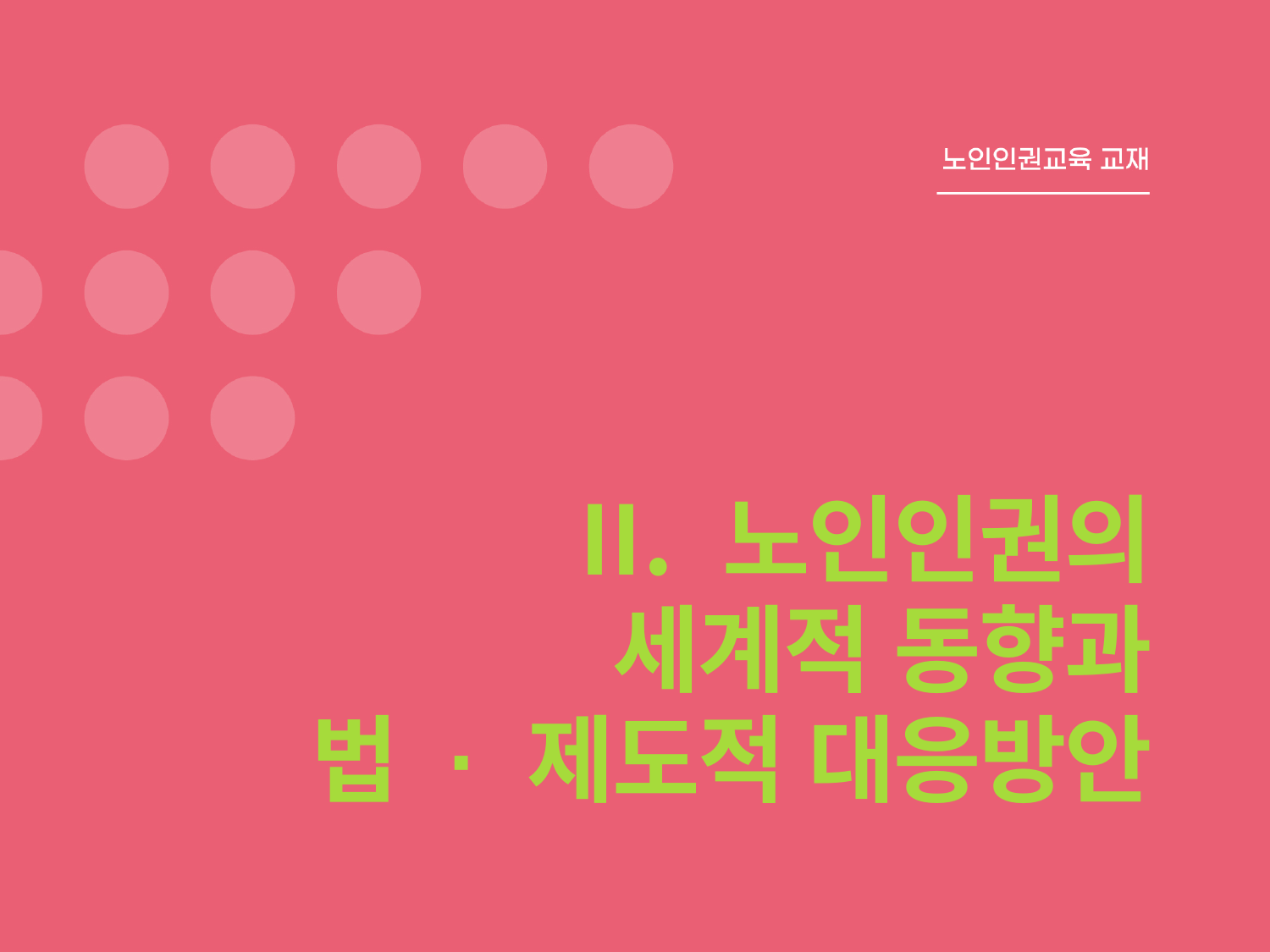

노인인권의
세계적 동향과
법 · 제도적 대응방안
1. 노인인권의 세계적 동향